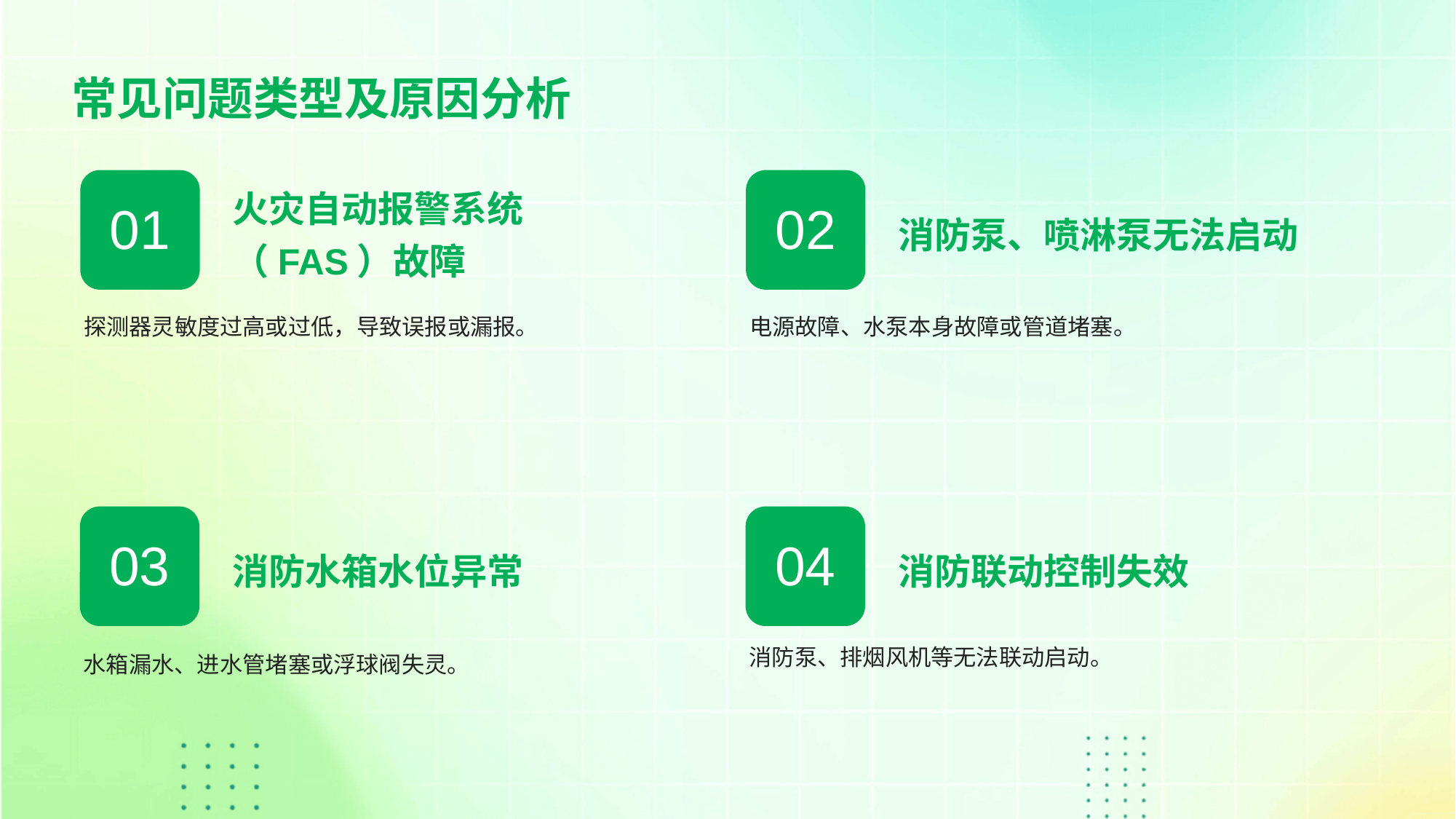

常见问题类型及原因分析

火灾自动报警系统（FAS）故障

消防泵、喷淋泵无法启动
01
02
探测器灵敏度过高或过低，导致误报或漏报。
电源故障、水泵本身故障或管道堵塞。

消防水箱水位异常

消防联动控制失效
03
04
消防泵、排烟风机等无法联动启动。
水箱漏水、进水管堵塞或浮球阀失灵。